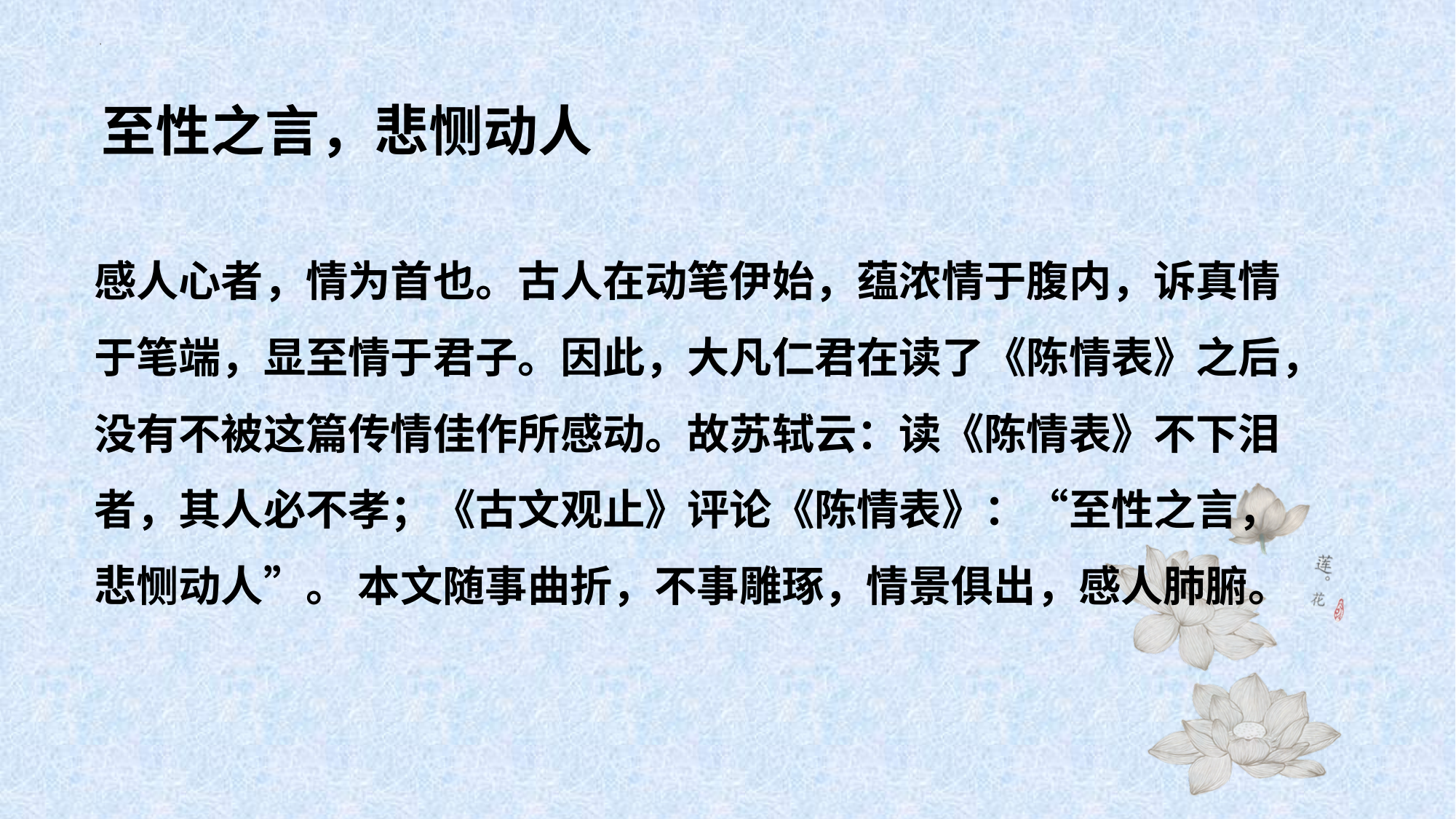

至性之言，悲恻动人
感人心者，情为首也。古人在动笔伊始，蕴浓情于腹内，诉真情于笔端，显至情于君子。因此，大凡仁君在读了《陈情表》之后，没有不被这篇传情佳作所感动。故苏轼云：读《陈情表》不下泪者，其人必不孝；《古文观止》评论《陈情表》：“至性之言，悲恻动人”。 本文随事曲折，不事雕琢，情景俱出，感人肺腑。